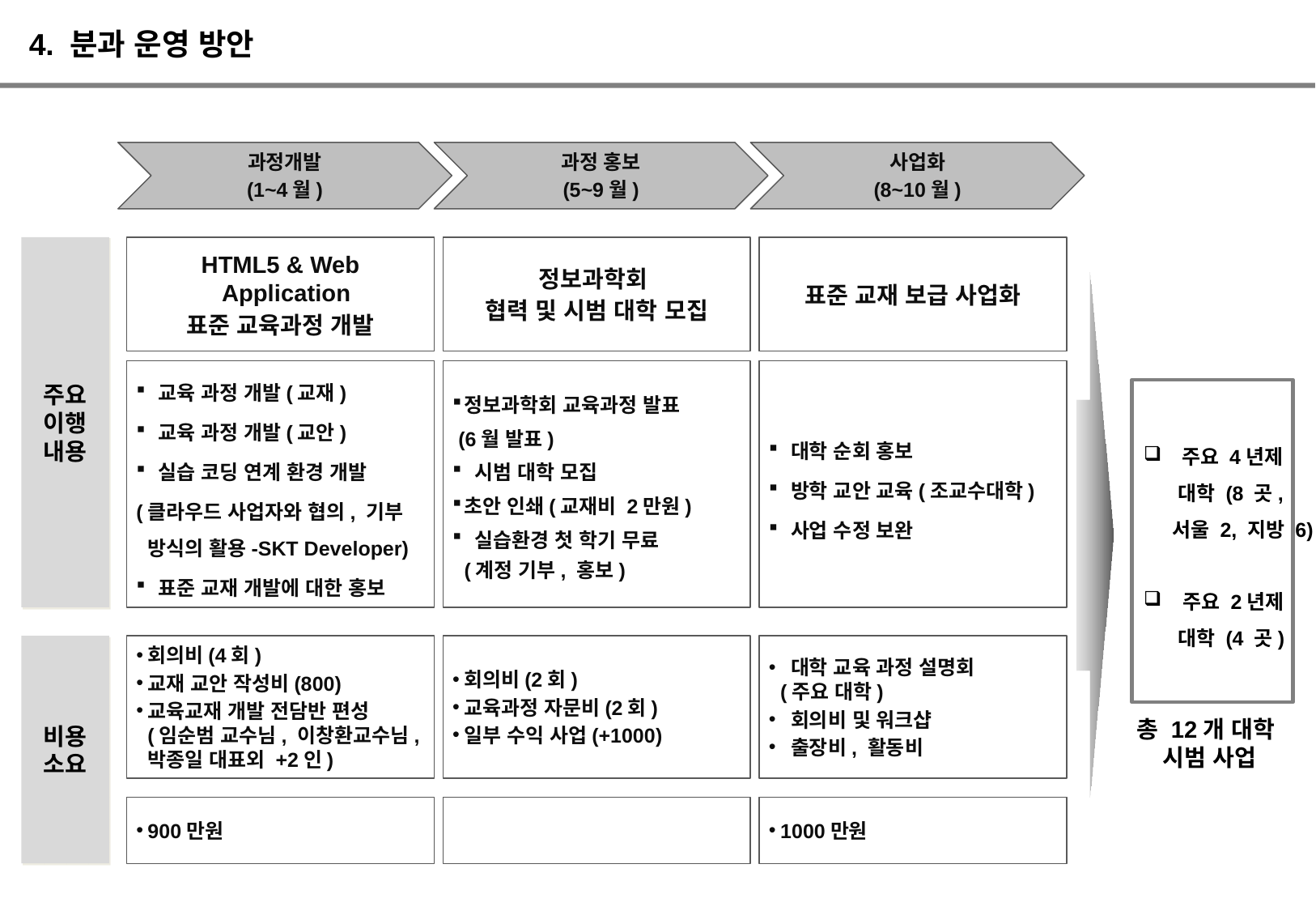

4. 분과 운영 방안
과정개발
(1~4월)
과정 홍보
(5~9월)
사업화
(8~10월)
주요
이행
내용
HTML5 & Web Application
표준 교육과정 개발
정보과학회
협력 및 시범 대학 모집
표준 교재 보급 사업화
 교육 과정 개발(교재)
 교육 과정 개발(교안)
 실습 코딩 연계 환경 개발
(클라우드 사업자와 협의, 기부 방식의 활용-SKT Developer)
 표준 교재 개발에 대한 홍보
정보과학회 교육과정 발표
 (6월 발표)
 시범 대학 모집
초안 인쇄(교재비 2만원)
 실습환경 첫 학기 무료
(계정 기부, 홍보)
 대학 순회 홍보
 방학 교안 교육(조교수대학)
 사업 수정 보완
비용
소요
회의비(4회)
교재 교안 작성비(800)
교육교재 개발 전담반 편성
(임순범 교수님, 이창환교수님, 박종일 대표외 +2인)
회의비(2회)
교육과정 자문비(2회)
일부 수익 사업(+1000)
 대학 교육 과정 설명회
(주요 대학)
 회의비 및 워크샵
 출장비, 활동비
900만원

1000만원
 주요 4년제
 대학 (8 곳,
서울 2, 지방 6)

 주요 2년제
 대학 (4 곳)

총 12개 대학
시범 사업